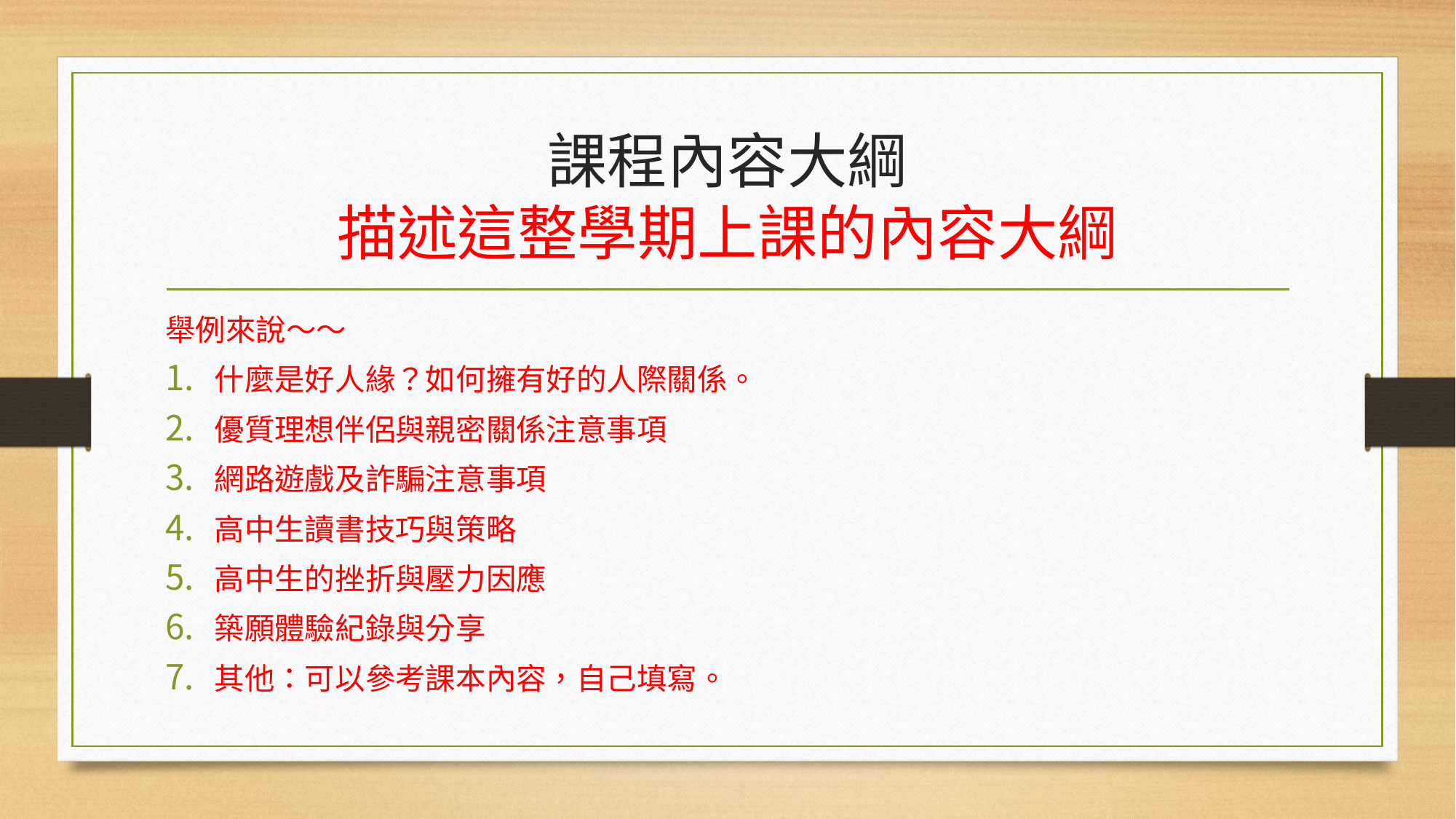

# 課程內容大綱 描述這整學期上課的內容大綱
舉例來說～～
什麼是好人緣？如何擁有好的人際關係。
優質理想伴侶與親密關係注意事項
網路遊戲及詐騙注意事項
高中生讀書技巧與策略
高中生的挫折與壓力因應
築願體驗紀錄與分享
其他：可以參考課本內容，自己填寫。